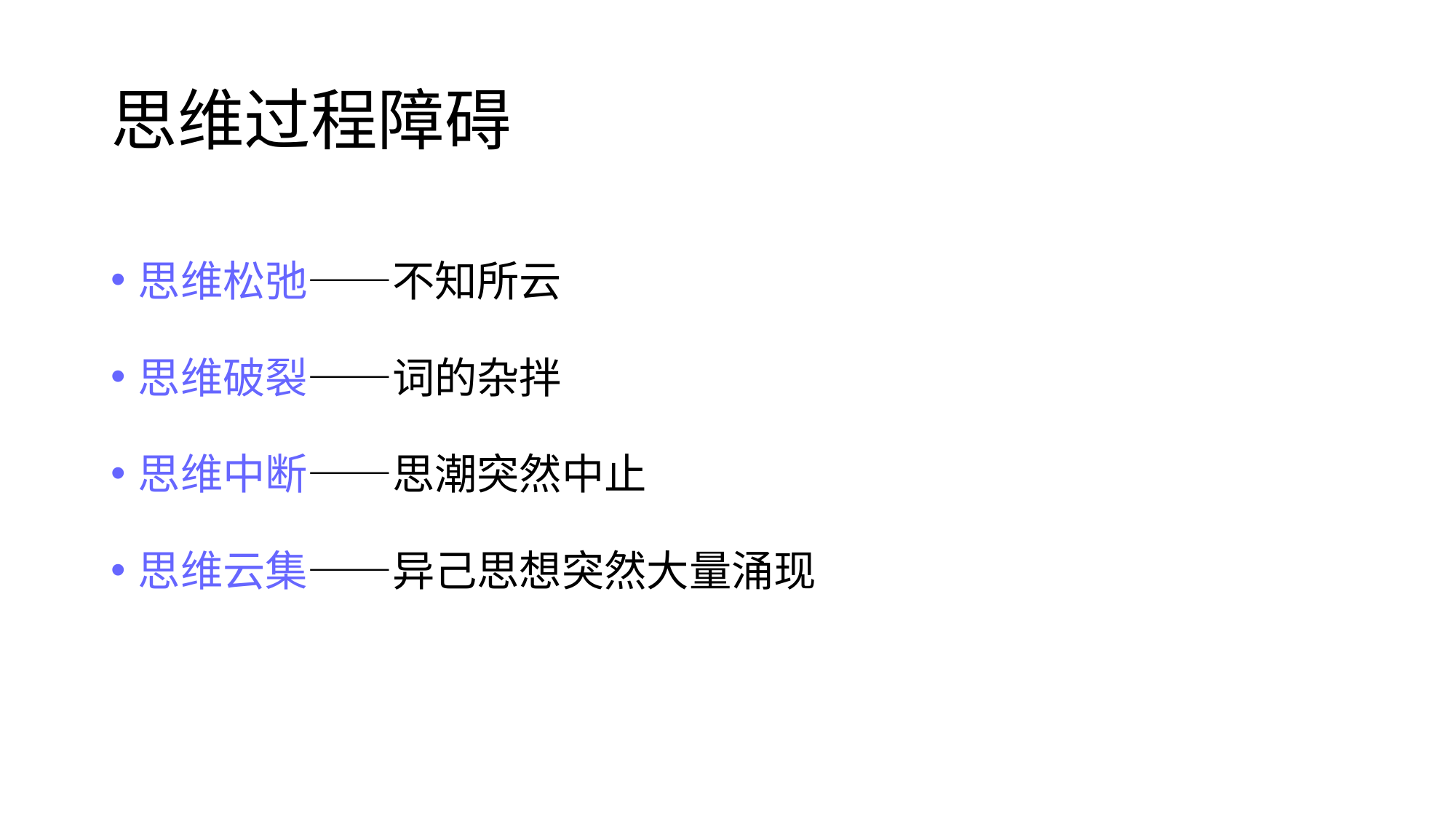

# 思维过程障碍
思维松弛——不知所云
思维破裂——词的杂拌
思维中断——思潮突然中止
思维云集——异己思想突然大量涌现
15